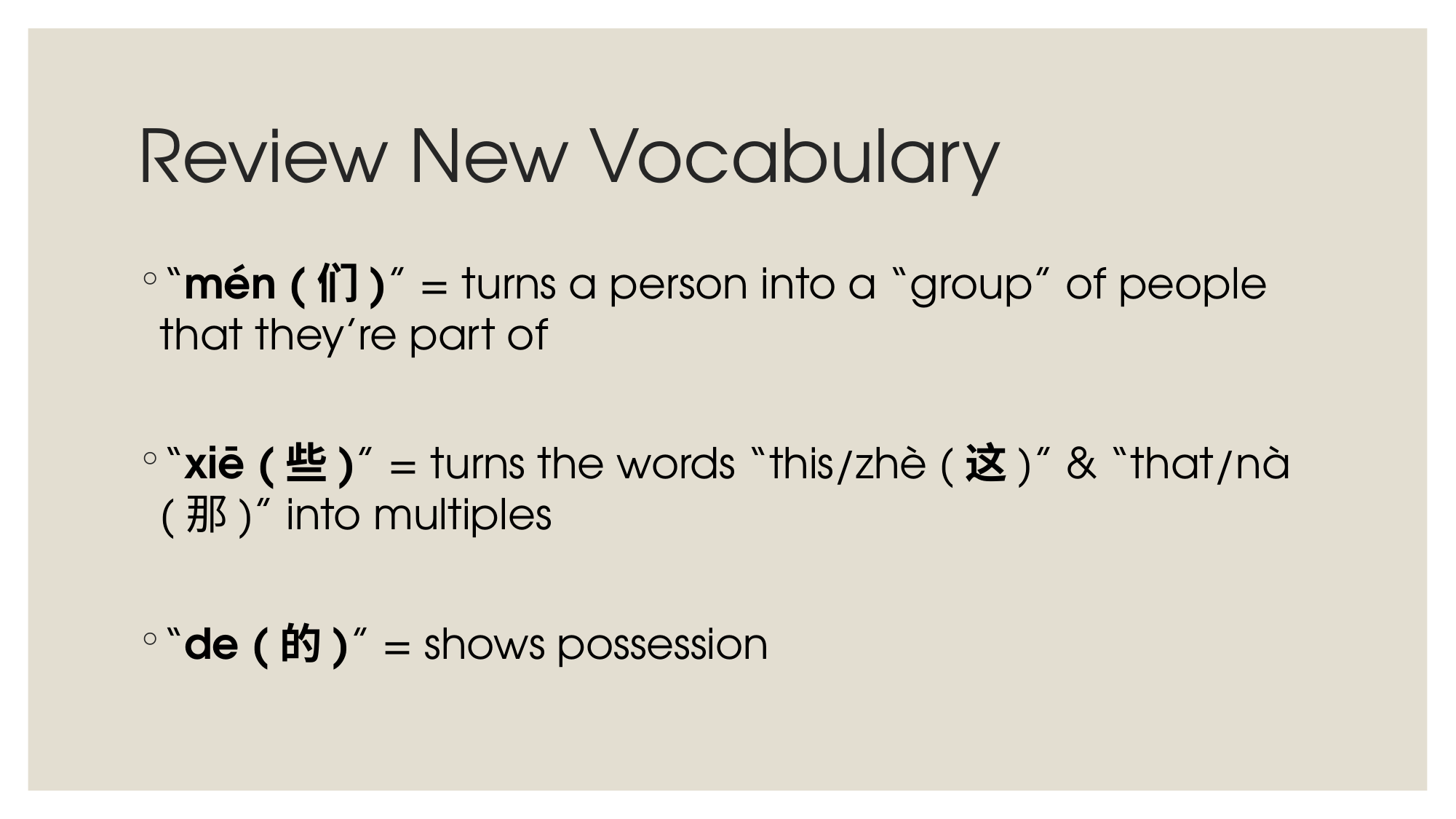

# Review New Vocabulary
“mén (们)” = turns a person into a “group” of people that they’re part of

“xiē (些)” = turns the words “this/zhè (这)” & “that/nà (那)” into multiples

“de (的)” = shows possession